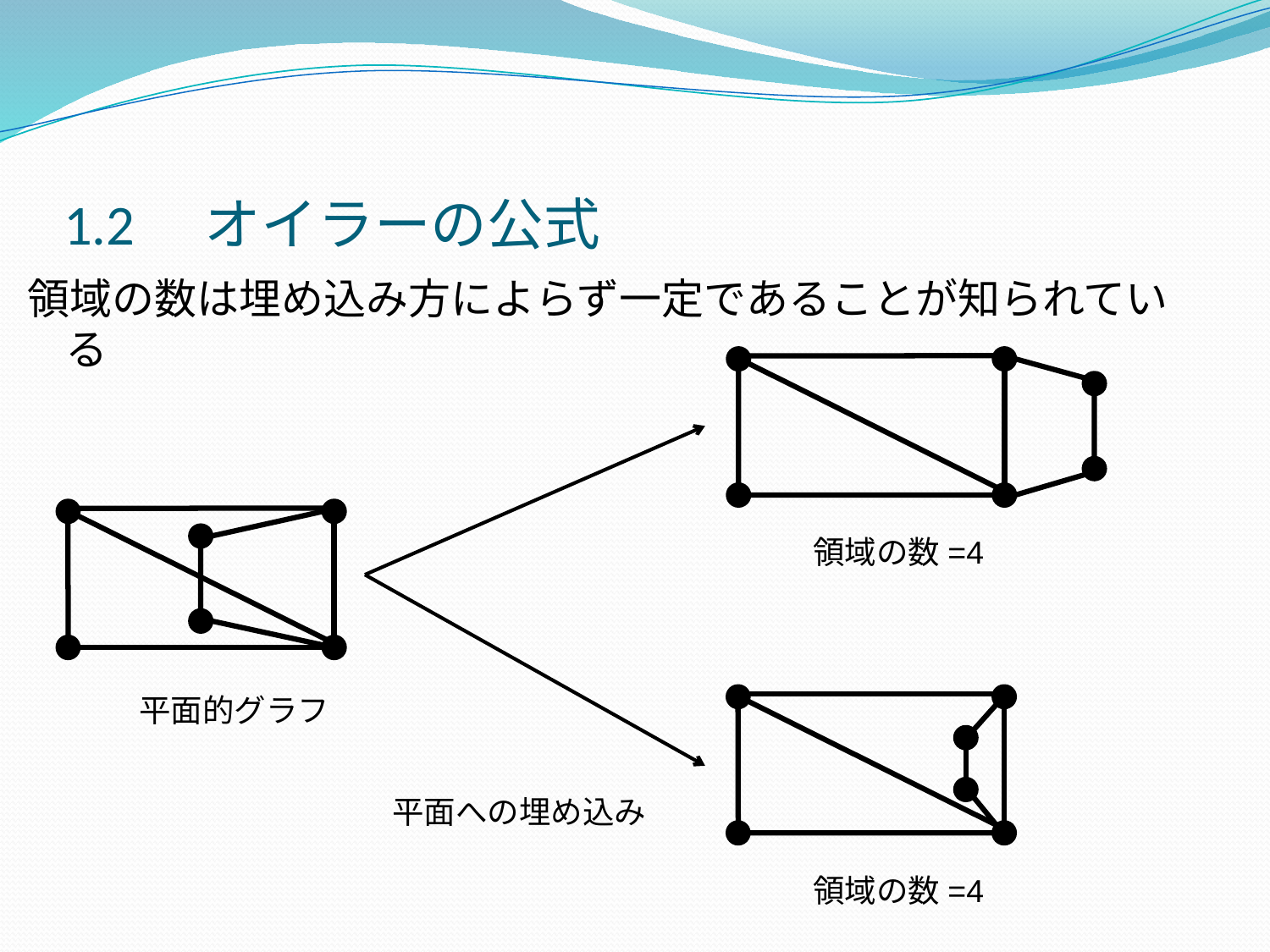

# 1.2　オイラーの公式
領域の数は埋め込み方によらず一定であることが知られている

　      　　 領域の数=4

　      　　 平面的グラフ

　      平面への埋め込み

　      　　 領域の数=4